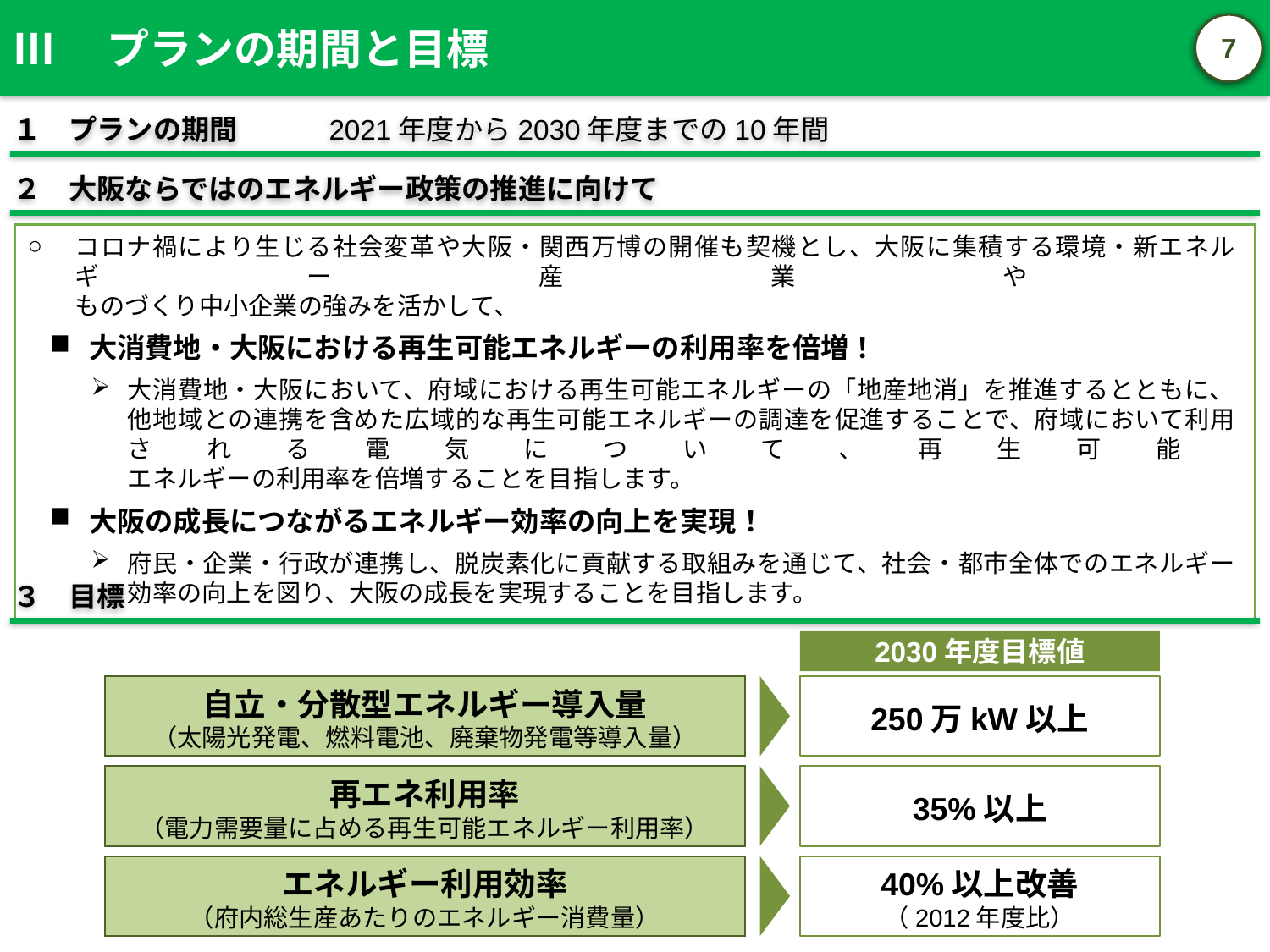

Ⅲ　プランの期間と目標
7
１　プランの期間　　　2021年度から2030年度までの10年間

２　大阪ならではのエネルギー政策の推進に向けて

コロナ禍により生じる社会変革や大阪・関西万博の開催も契機とし、大阪に集積する環境・新エネルギー産業や
ものづくり中小企業の強みを活かして、
大消費地・大阪における再生可能エネルギーの利用率を倍増！
大消費地・大阪において、府域における再生可能エネルギーの「地産地消」を推進するとともに、他地域との連携を含めた広域的な再生可能エネルギーの調達を促進することで、府域において利用される電気について、再生可能
エネルギーの利用率を倍増することを目指します。
大阪の成長につながるエネルギー効率の向上を実現！
府民・企業・行政が連携し、脱炭素化に貢献する取組みを通じて、社会・都市全体でのエネルギー効率の向上を図り、大阪の成長を実現することを目指します。
３　目標

2030年度目標値
自立・分散型エネルギー導入量
（太陽光発電、燃料電池、廃棄物発電等導入量）
250万kW以上

再エネ利用率
（電力需要量に占める再生可能エネルギー利用率）
35%以上

エネルギー利用効率
（府内総生産あたりのエネルギー消費量）
40%以上改善
（2012年度⽐）